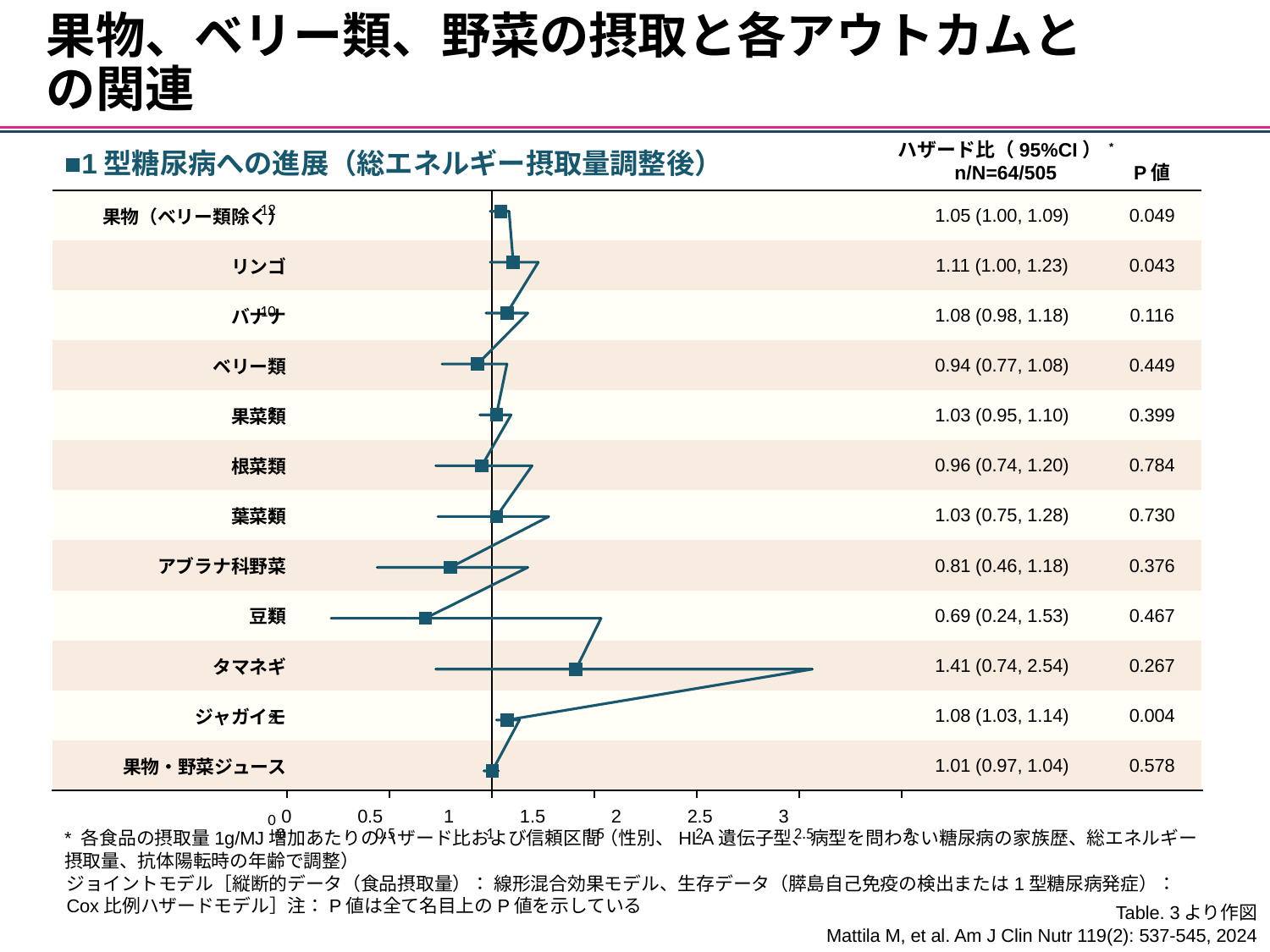

果物、ベリー類、野菜の摂取と各アウトカムとの関連
ハザード比（95%CI） *
n/N=64/505
■1型糖尿病への進展（総エネルギー摂取量調整後）

### Chart

| Category |  |
|---|---|
P値
| 果物（ベリー類除く） |  | 1.05 (1.00, 1.09) | 0.049 |
| --- | --- | --- | --- |
| リンゴ |  | 1.11 (1.00, 1.23) | 0.043 |
| バナナ |  | 1.08 (0.98, 1.18) | 0.116 |
| ベリー類 |  | 0.94 (0.77, 1.08) | 0.449 |
| 果菜類 |  | 1.03 (0.95, 1.10) | 0.399 |
| 根菜類 |  | 0.96 (0.74, 1.20) | 0.784 |
| 葉菜類 |  | 1.03 (0.75, 1.28) | 0.730 |
| アブラナ科野菜 |  | 0.81 (0.46, 1.18) | 0.376 |
| 豆類 |  | 0.69 (0.24, 1.53) | 0.467 |
| タマネギ |  | 1.41 (0.74, 2.54) | 0.267 |
| ジャガイモ |  | 1.08 (1.03, 1.14) | 0.004 |
| 果物・野菜ジュース |  | 1.01 (0.97, 1.04) | 0.578 |
|  |  |  |  |  |  |
| --- | --- | --- | --- | --- | --- |
0             0.5            1             1.5             2             2.5             3
* 各食品の摂取量1g/MJ増加あたりのハザード比および信頼区間（性別、HLA遺伝子型、病型を問わない糖尿病の家族歴、総エネルギー摂取量、抗体陽転時の年齢で調整）
ジョイントモデル［縦断的データ（食品摂取量）： 線形混合効果モデル、生存データ（膵島自己免疫の検出または1型糖尿病発症）：Cox比例ハザードモデル］注：P値は全て名目上のP値を示している
Table. 3より作図
Mattila M, et al. Am J Clin Nutr 119(2): 537-545, 2024